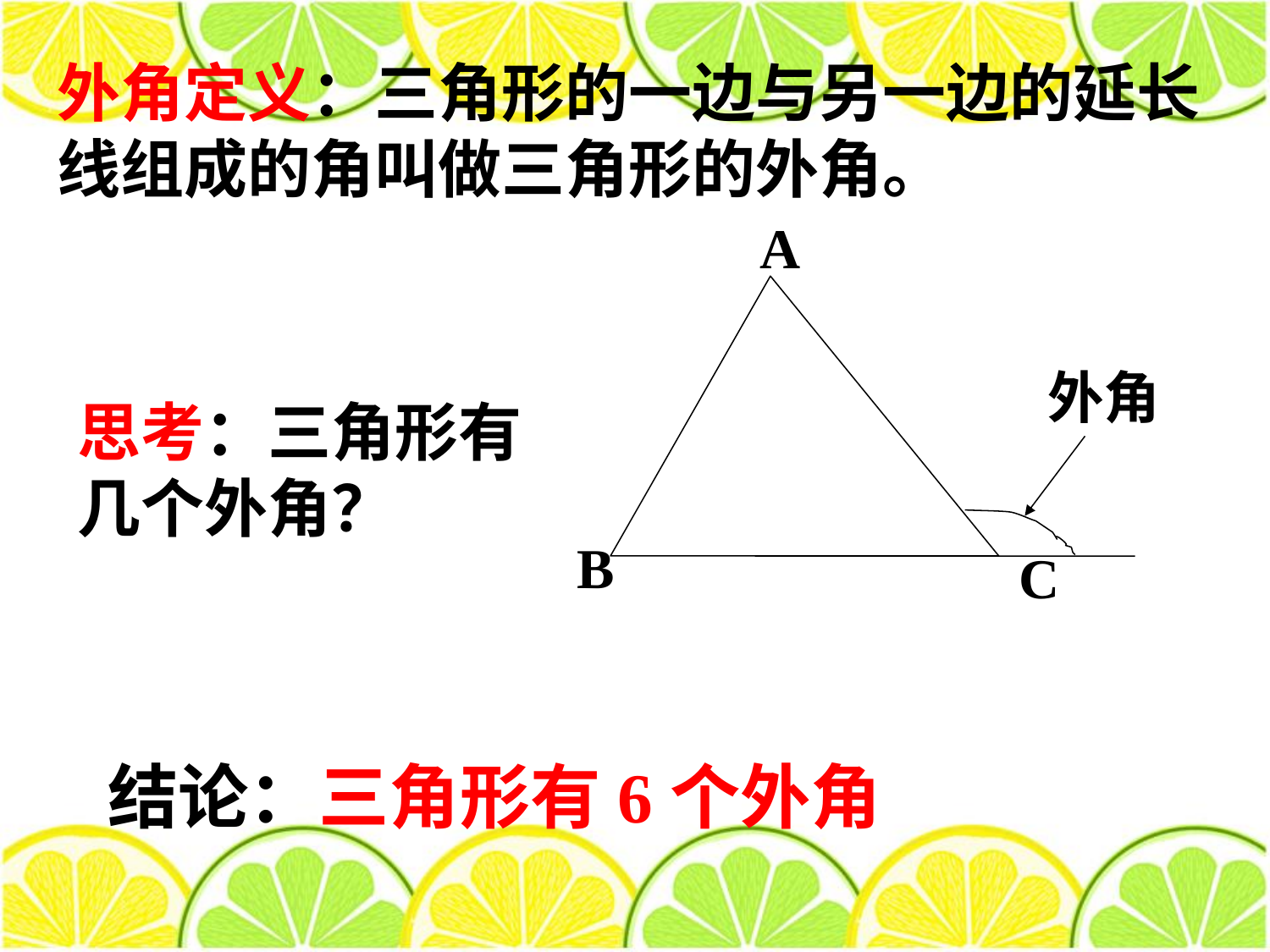

外角定义：三角形的一边与另一边的延长线组成的角叫做三角形的外角。
A

B
C
外角
思考：三角形有几个外角？

结论：三角形有6个外角